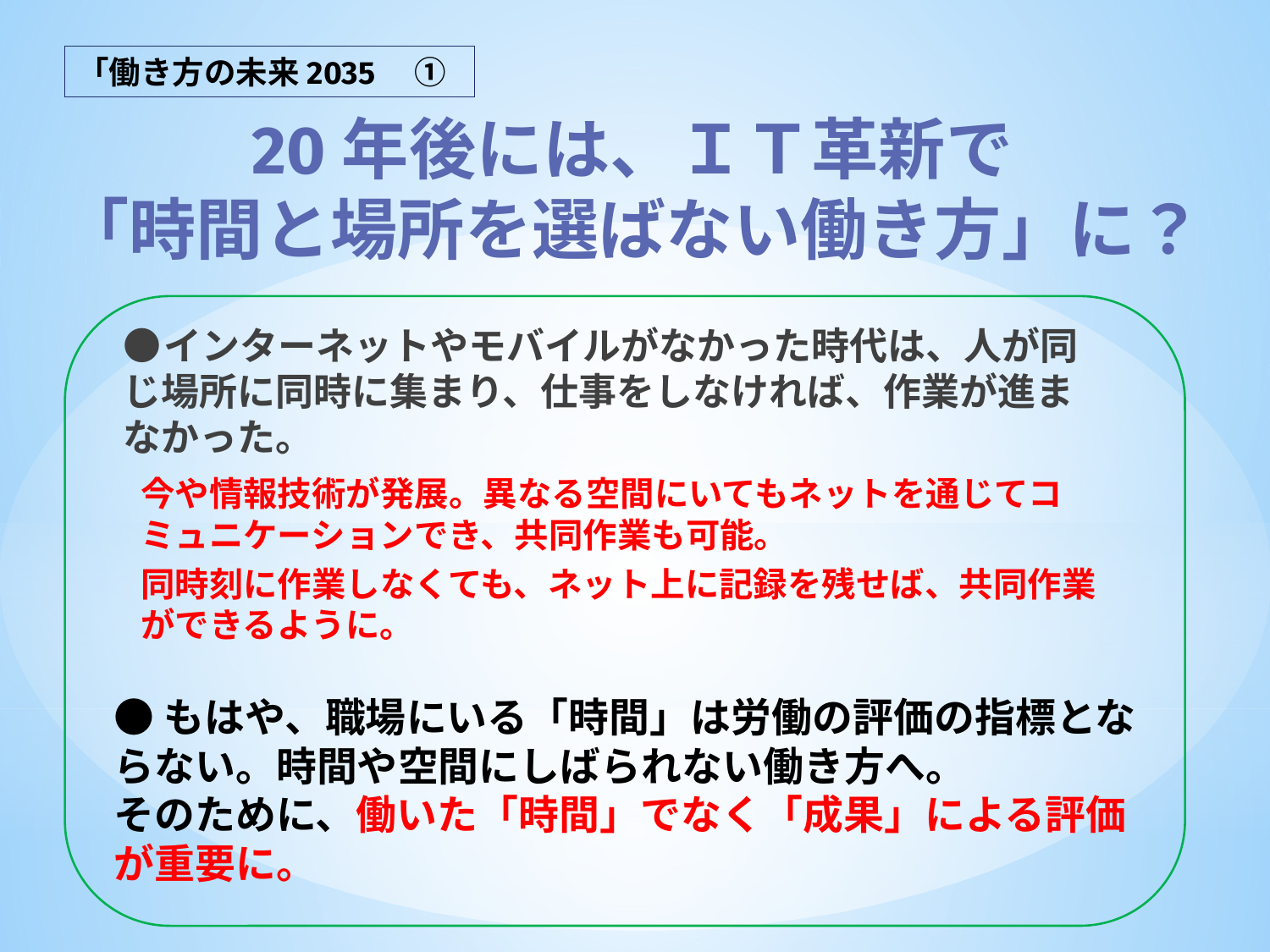

「働き方の未来2035　①
# 20年後には、ＩＴ革新で 「時間と場所を選ばない働き方」に？

●インターネットやモバイルがなかった時代は、人が同じ場所に同時に集まり、仕事をしなければ、作業が進まなかった。

今や情報技術が発展。異なる空間にいてもネットを通じてコミュニケーションでき、共同作業も可能。
同時刻に作業しなくても、ネット上に記録を残せば、共同作業ができるように。
●もはや、職場にいる「時間」は労働の評価の指標とならない。時間や空間にしばられない働き方へ。
そのために、働いた「時間」でなく「成果」による評価が重要に。